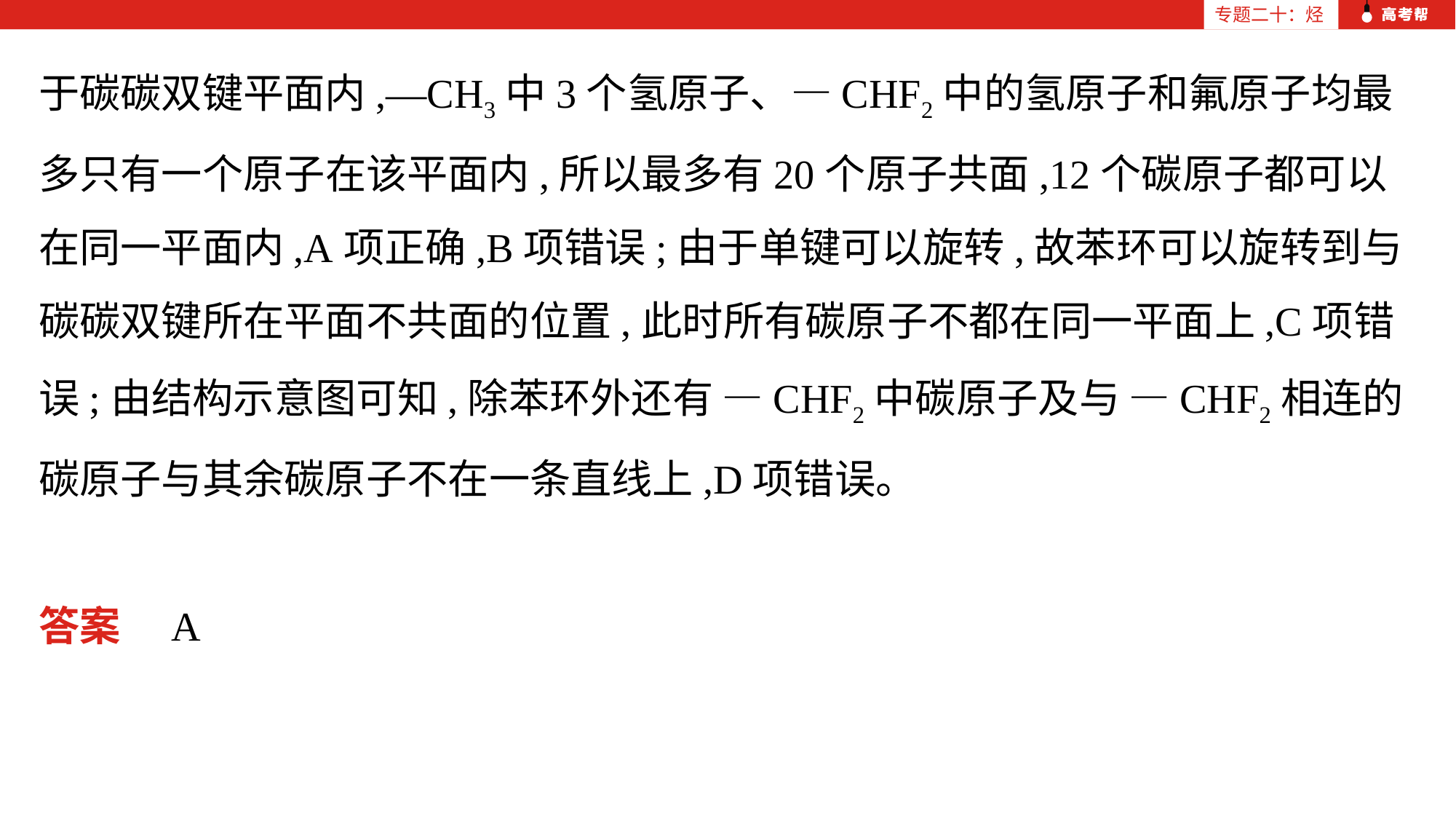

专题二十：烃

于碳碳双键平面内,—CH3中3个氢原子、—CHF2中的氢原子和氟原子均最多只有一个原子在该平面内,所以最多有20个原子共面,12个碳原子都可以在同一平面内,A项正确,B项错误;由于单键可以旋转,故苯环可以旋转到与碳碳双键所在平面不共面的位置,此时所有碳原子不都在同一平面上,C项错误;由结构示意图可知,除苯环外还有 —CHF2中碳原子及与 —CHF2相连的碳原子与其余碳原子不在一条直线上,D项错误。

答案　A